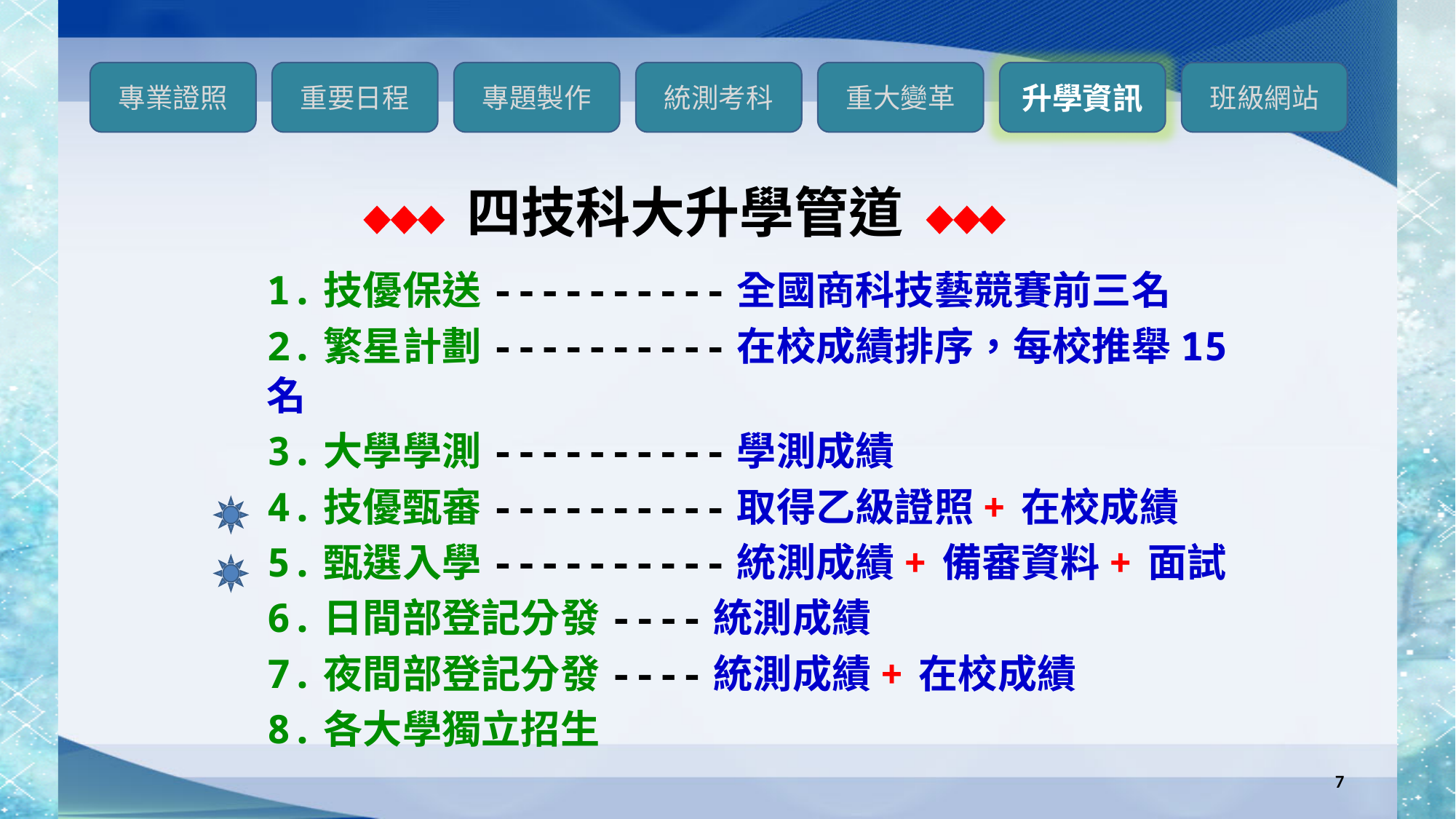

四技科大升學管道

1.技優保送----------全國商科技藝競賽前三名
2.繁星計劃----------在校成績排序，每校推舉15名
3.大學學測----------學測成績
4.技優甄審----------取得乙級證照 + 在校成績
5.甄選入學----------統測成績 + 備審資料 + 面試
6.日間部登記分發----統測成績
7.夜間部登記分發----統測成績 + 在校成績
8.各大學獨立招生

7